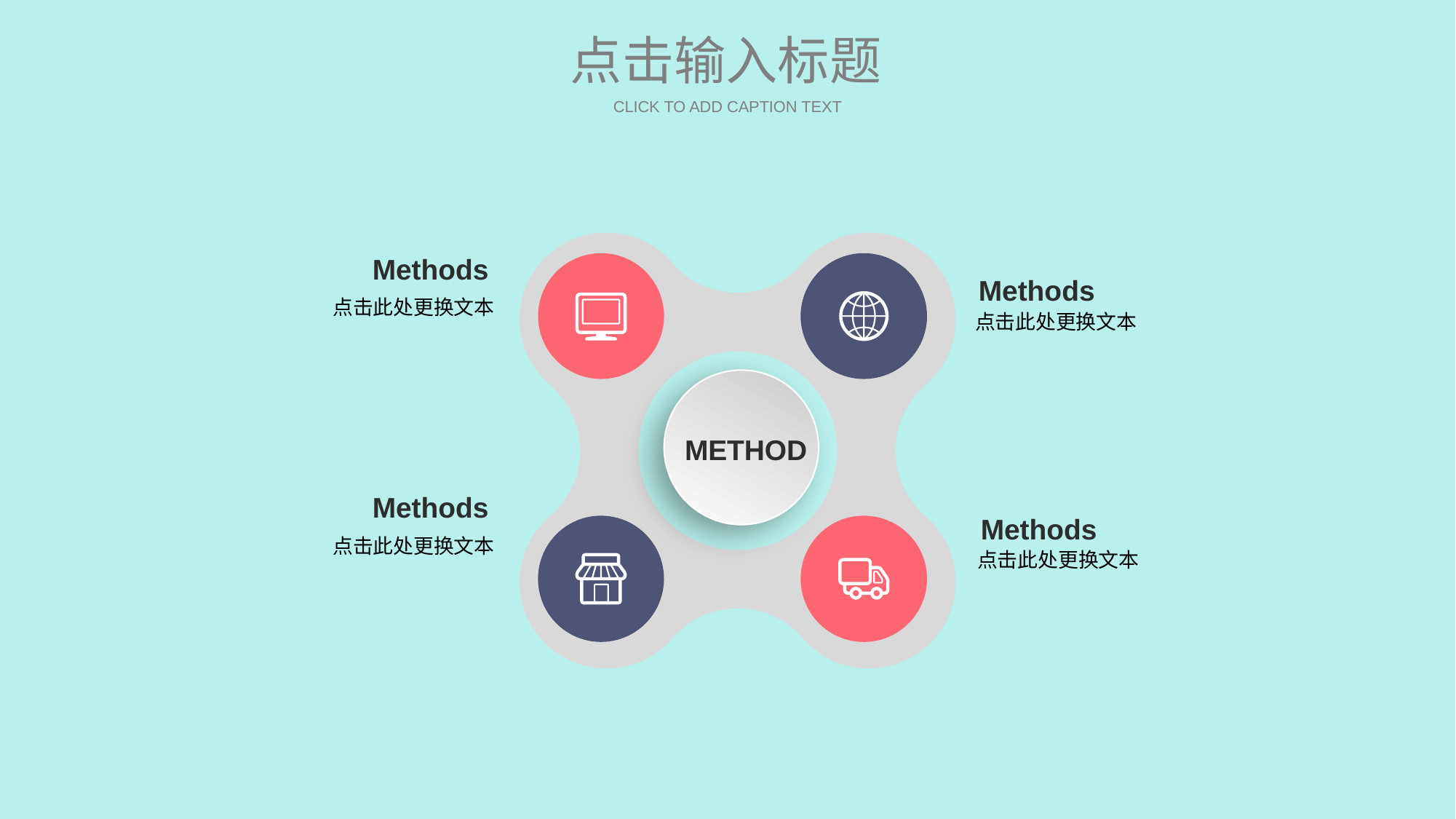

点击输入标题
CLICK TO ADD CAPTION TEXT

Methods

Methods
点击此处更换文本
点击此处更换文本

METHOD
Methods
Methods
点击此处更换文本

点击此处更换文本